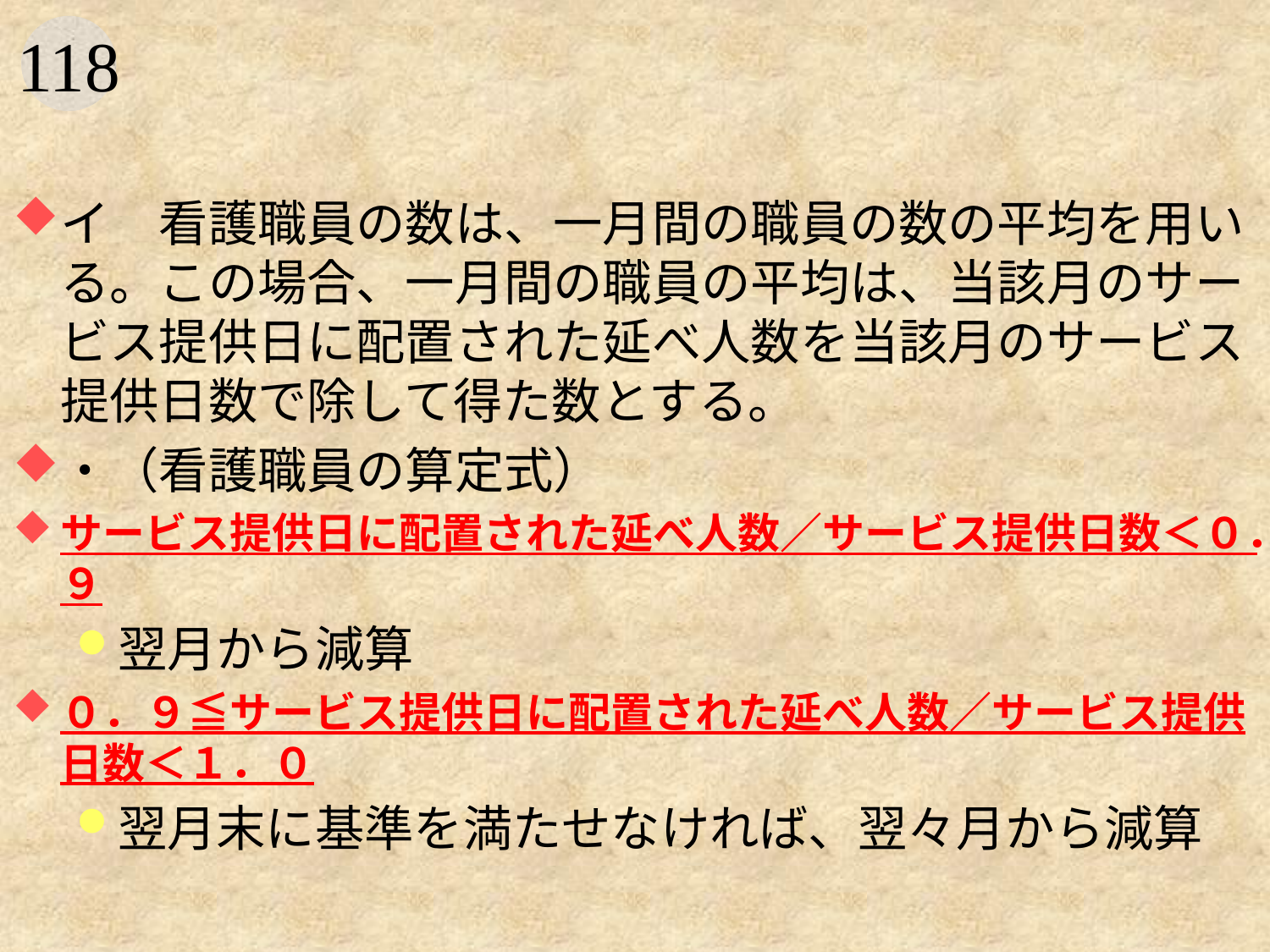

#
イ　看護職員の数は、一月間の職員の数の平均を用いる。この場合、一月間の職員の平均は、当該月のサービス提供日に配置された延べ人数を当該月のサービス提供日数で除して得た数とする。
・（看護職員の算定式）
サービス提供日に配置された延べ人数／サービス提供日数＜０．９
翌月から減算
０．９≦サービス提供日に配置された延べ人数／サービス提供日数＜１．０
翌月末に基準を満たせなければ、翌々月から減算